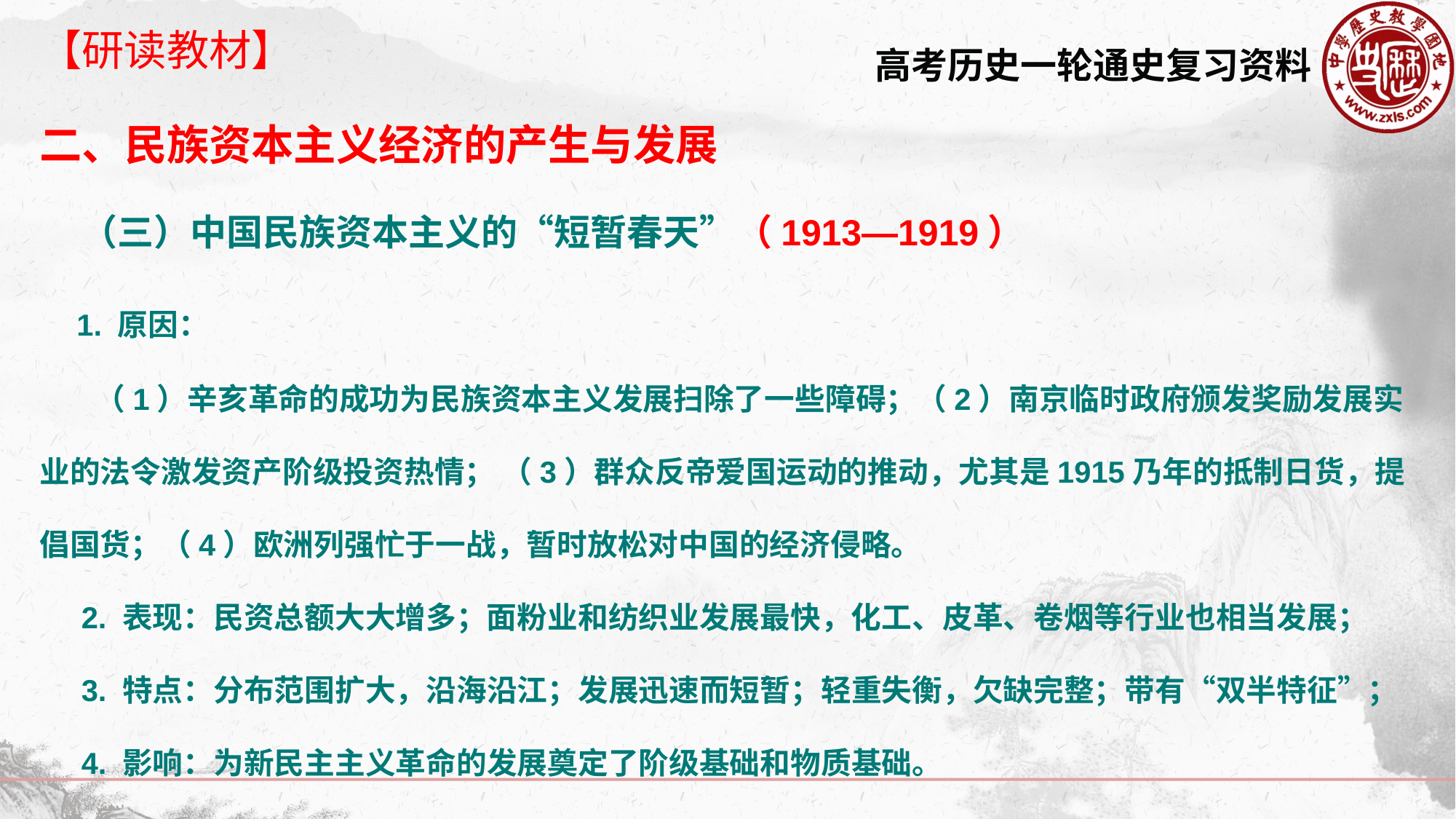

【研读教材】
二、民族资本主义经济的产生与发展
    （三）中国民族资本主义的“短暂春天”（1913—1919）
    1. 原因：
       （1）辛亥革命的成功为民族资本主义发展扫除了一些障碍；（2）南京临时政府颁发奖励发展实业的法令激发资产阶级投资热情； （3）群众反帝爱国运动的推动，尤其是1915乃年的抵制日货，提倡国货；（4）欧洲列强忙于一战，暂时放松对中国的经济侵略。
     2. 表现：民资总额大大增多；面粉业和纺织业发展最快，化工、皮革、卷烟等行业也相当发展；
     3. 特点：分布范围扩大，沿海沿江；发展迅速而短暂；轻重失衡，欠缺完整；带有“双半特征”；
     4. 影响：为新民主主义革命的发展奠定了阶级基础和物质基础。